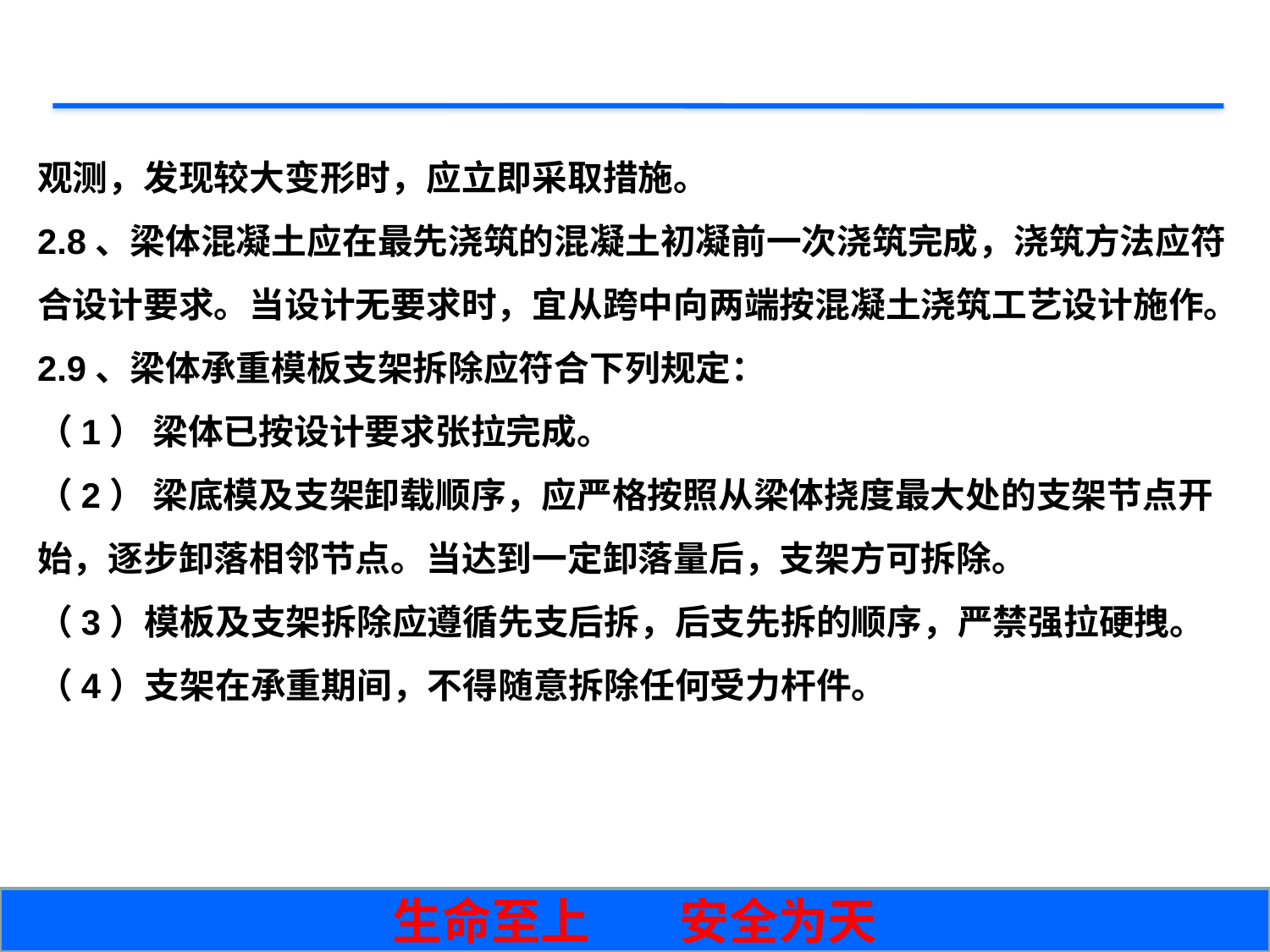

观测，发现较大变形时，应立即采取措施。
2.8、梁体混凝土应在最先浇筑的混凝土初凝前一次浇筑完成，浇筑方法应符合设计要求。当设计无要求时，宜从跨中向两端按混凝土浇筑工艺设计施作。
2.9、梁体承重模板支架拆除应符合下列规定：
（1） 梁体已按设计要求张拉完成。
（2） 梁底模及支架卸载顺序，应严格按照从梁体挠度最大处的支架节点开始，逐步卸落相邻节点。当达到一定卸落量后，支架方可拆除。
（3）模板及支架拆除应遵循先支后拆，后支先拆的顺序，严禁强拉硬拽。
（4）支架在承重期间，不得随意拆除任何受力杆件。